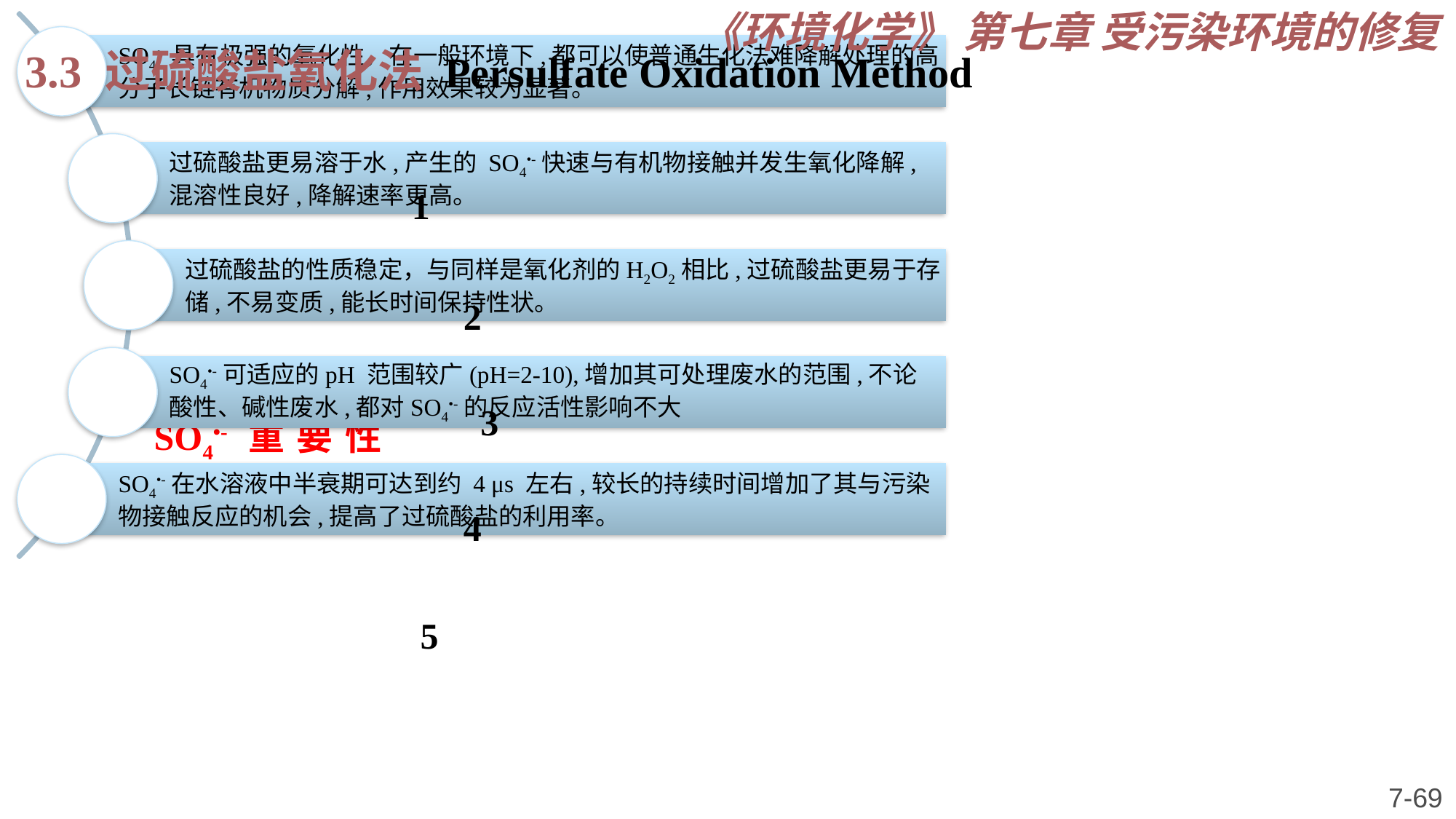

《环境化学》 第七章 受污染环境的修复
3.3 过硫酸盐氧化法 Persulfate Oxidation Method
SO4•-具有极强的氧化性，在一般环境下,都可以使普通生化法难降解处理的高分子长链有机物质分解,作用效果较为显著。
过硫酸盐更易溶于水,产生的 SO4•-快速与有机物接触并发生氧化降解,混溶性良好,降解速率更高。
过硫酸盐的性质稳定，与同样是氧化剂的H2O2相比,过硫酸盐更易于存储,不易变质,能长时间保持性状。
SO4•-可适应的pH 范围较广(pH=2-10),增加其可处理废水的范围,不论酸性、碱性废水,都对SO4•-的反应活性影响不大
SO4•-在水溶液中半衰期可达到约 4 μs 左右,较长的持续时间增加了其与污染物接触反应的机会,提高了过硫酸盐的利用率。
1
2
SO4•-重要性质：
3
4
5
7-69